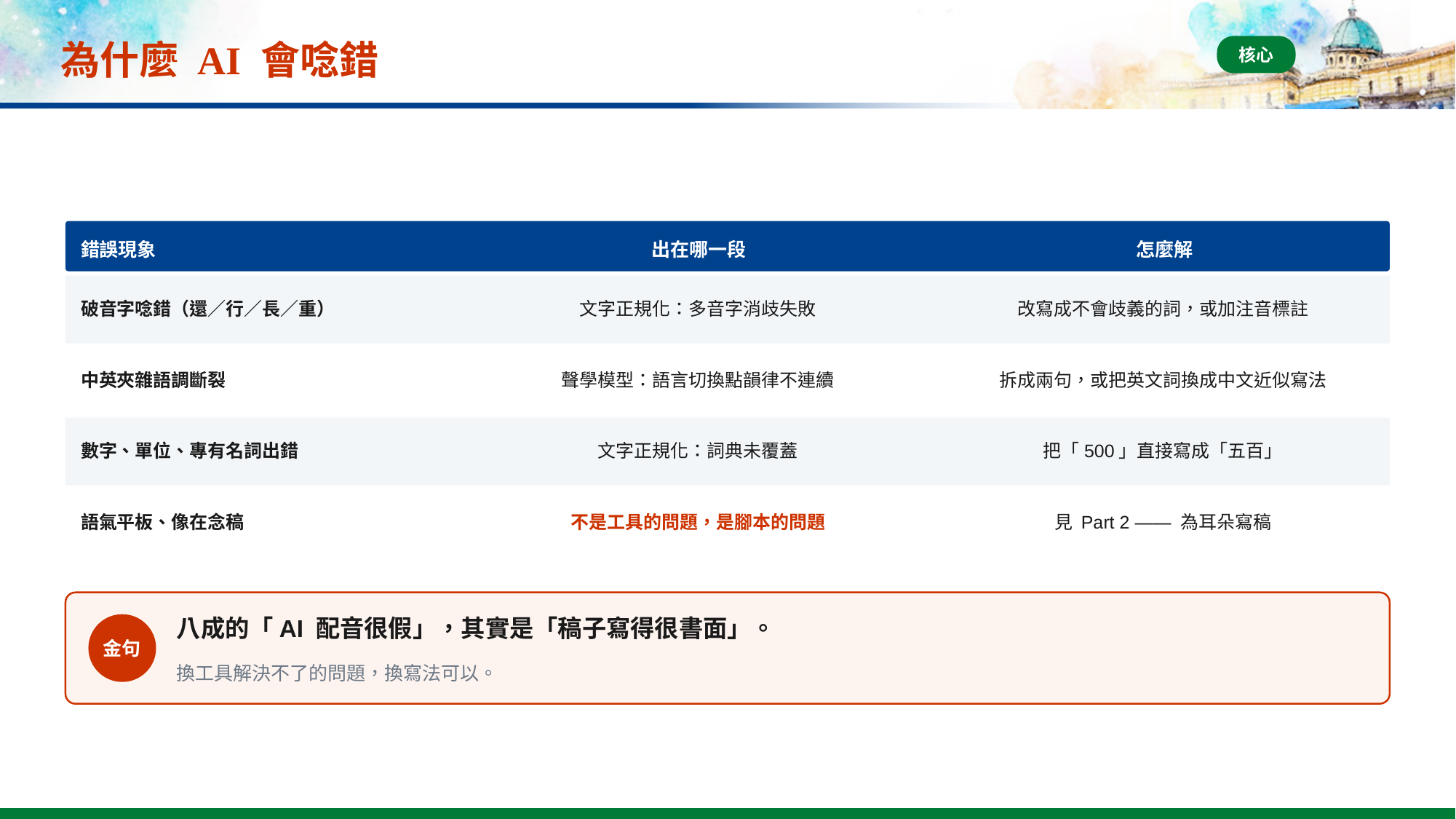

# 為什麼 AI 會唸錯
核心

錯誤現象
出在哪一段
怎麼解

破音字唸錯（還／行／長／重）
文字正規化：多音字消歧失敗
改寫成不會歧義的詞，或加注音標註
中英夾雜語調斷裂
聲學模型：語言切換點韻律不連續
拆成兩句，或把英文詞換成中文近似寫法

數字、單位、專有名詞出錯
文字正規化：詞典未覆蓋
把「500」直接寫成「五百」
語氣平板、像在念稿
不是工具的問題，是腳本的問題
見 Part 2 —— 為耳朵寫稿

八成的「AI 配音很假」，其實是「稿子寫得很書面」。
金句
換工具解決不了的問題，換寫法可以。